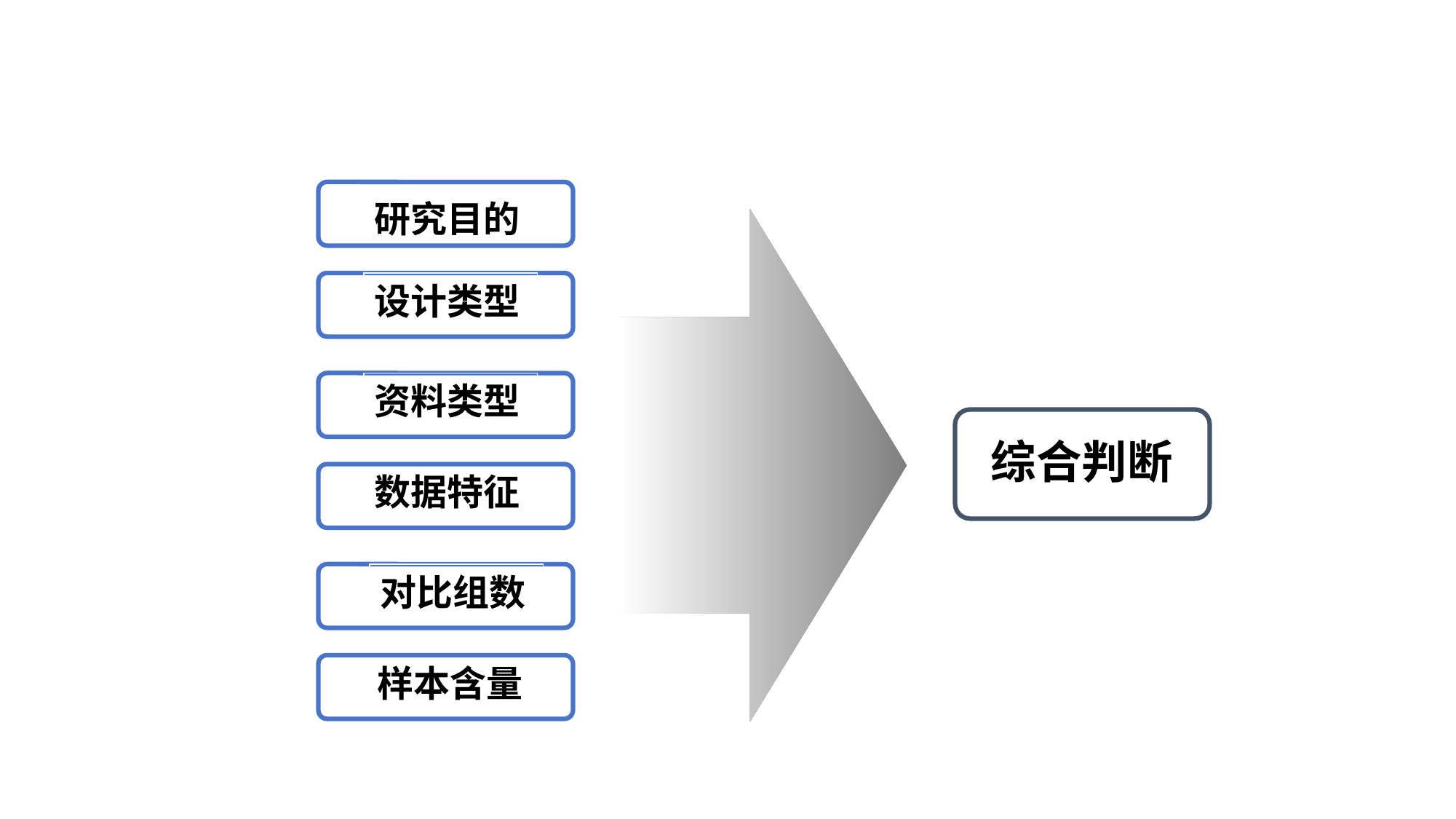

#

研究目的
设计类型

资料类型
  综合判断
数据特征

对比组数
样本含量